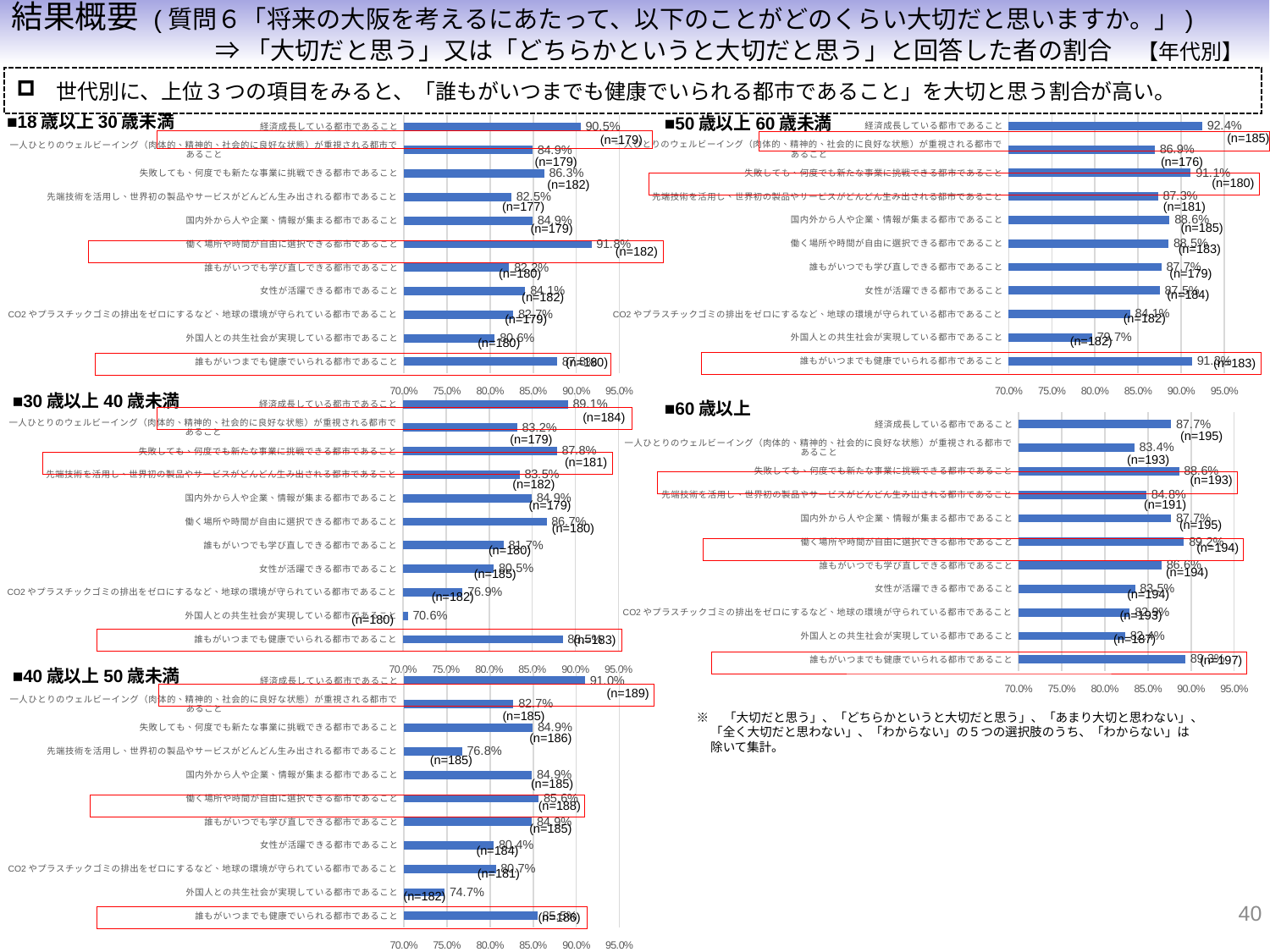

結果概要 (質問６「将来の大阪を考えるにあたって、以下のことがどのくらい大切だと思いますか。」)
　　　　　　　 　⇒ 「大切だと思う」又は「どちらかというと大切だと思う」と回答した者の割合　【年代別】
世代別に、上位３つの項目をみると、「誰もがいつまでも健康でいられる都市であること」を大切と思う割合が高い。
■18歳以上30歳未満
■50歳以上60歳未満

### Chart

| Category | D列/G列 |
|---|---|
| 経済成長している都市であること | 0.9243243243243243 |
| 一人ひとりのウェルビーイング（肉体的、精神的、社会的に良好な状態）が重視される都市であること | 0.8693181818181818 |
| 失敗しても、何度でも新たな事業に挑戦できる都市であること | 0.9111111111111111 |
| 先端技術を活用し、世界初の製品やサービスがどんどん生み出される都市であること | 0.8729281767955801 |
| 国内外から人や企業、情報が集まる都市であること | 0.8864864864864865 |
| 働く場所や時間が自由に選択できる都市であること | 0.8852459016393442 |
| 誰もがいつでも学び直しできる都市であること | 0.8770949720670391 |
| 女性が活躍できる都市であること | 0.875 |
| CO2やプラスチックゴミの排出をゼロにするなど、地球の環境が守られている都市であること | 0.8406593406593407 |
| 外国人との共生社会が実現している都市であること | 0.7967032967032966 |
| 誰もがいつまでも健康でいられる都市であること | 0.912568306010929 |

### Chart

| Category | D列/G列 |
|---|---|
| 経済成長している都市であること | 0.9050279329608939 |
| 一人ひとりのウェルビーイング（肉体的、精神的、社会的に良好な状態）が重視される都市であること | 0.8491620111731844 |
| 失敗しても、何度でも新たな事業に挑戦できる都市であること | 0.8626373626373627 |
| 先端技術を活用し、世界初の製品やサービスがどんどん生み出される都市であること | 0.8248587570621468 |
| 国内外から人や企業、情報が集まる都市であること | 0.8491620111731844 |
| 働く場所や時間が自由に選択できる都市であること | 0.9175824175824175 |
| 誰もがいつでも学び直しできる都市であること | 0.8222222222222222 |
| 女性が活躍できる都市であること | 0.8406593406593407 |
| CO2やプラスチックゴミの排出をゼロにするなど、地球の環境が守られている都市であること | 0.8268156424581006 |
| 外国人との共生社会が実現している都市であること | 0.8055555555555556 |
| 誰もがいつまでも健康でいられる都市であること | 0.8777777777777778 |
(n=185)
(n=179)

(n=176)
(n=179)
(n=180)
(n=182)

(n=181)
(n=177)
(n=185)
(n=179)
(n=183)
(n=182)

(n=180)
(n=179)
(n=184)
(n=182)
(n=182)
(n=179)
(n=182)
(n=180)
(n=180)
(n=183)

■30歳以上40歳未満

### Chart

| Category | D列/G列 |
|---|---|
| 経済成長している都市であること | 0.8913043478260869 |
| 一人ひとりのウェルビーイング（肉体的、精神的、社会的に良好な状態）が重視される都市であること | 0.8324022346368715 |
| 失敗しても、何度でも新たな事業に挑戦できる都市であること | 0.8784530386740331 |
| 先端技術を活用し、世界初の製品やサービスがどんどん生み出される都市であること | 0.8351648351648352 |
| 国内外から人や企業、情報が集まる都市であること | 0.8491620111731844 |
| 働く場所や時間が自由に選択できる都市であること | 0.8666666666666667 |
| 誰もがいつでも学び直しできる都市であること | 0.8166666666666667 |
| 女性が活躍できる都市であること | 0.8054054054054054 |
| CO2やプラスチックゴミの排出をゼロにするなど、地球の環境が守られている都市であること | 0.7692307692307693 |
| 外国人との共生社会が実現している都市であること | 0.7055555555555556 |
| 誰もがいつまでも健康でいられる都市であること | 0.8852459016393442 |
■60歳以上
(n=184)

### Chart

| Category | D列/G列 |
|---|---|
| 経済成長している都市であること | 0.8769230769230769 |
| 一人ひとりのウェルビーイング（肉体的、精神的、社会的に良好な状態）が重視される都市であること | 0.8341968911917098 |
| 失敗しても、何度でも新たな事業に挑戦できる都市であること | 0.8860103626943006 |
| 先端技術を活用し、世界初の製品やサービスがどんどん生み出される都市であること | 0.8481675392670157 |
| 国内外から人や企業、情報が集まる都市であること | 0.8769230769230769 |
| 働く場所や時間が自由に選択できる都市であること | 0.8917525773195877 |
| 誰もがいつでも学び直しできる都市であること | 0.865979381443299 |
| 女性が活躍できる都市であること | 0.8350515463917526 |
| CO2やプラスチックゴミの排出をゼロにするなど、地球の環境が守られている都市であること | 0.8290155440414507 |
| 外国人との共生社会が実現している都市であること | 0.8235294117647058 |
| 誰もがいつまでも健康でいられる都市であること | 0.8934010152284264 |
(n=195)
(n=179)
(n=193)
(n=181)

(n=193)
(n=182)

(n=191)
(n=179)
(n=195)
(n=180)
(n=194)
(n=180)

(n=194)
(n=185)
(n=194)
(n=182)
(n=193)
(n=180)
(n=187)
(n=183)

(n=197)

■40歳以上50歳未満

### Chart

| Category | D列/G列 |
|---|---|
| 経済成長している都市であること | 0.91005291005291 |
| 一人ひとりのウェルビーイング（肉体的、精神的、社会的に良好な状態）が重視される都市であること | 0.827027027027027 |
| 失敗しても、何度でも新たな事業に挑戦できる都市であること | 0.8494623655913979 |
| 先端技術を活用し、世界初の製品やサービスがどんどん生み出される都市であること | 0.7675675675675676 |
| 国内外から人や企業、情報が集まる都市であること | 0.8486486486486486 |
| 働く場所や時間が自由に選択できる都市であること | 0.8563829787234043 |
| 誰もがいつでも学び直しできる都市であること | 0.8486486486486486 |
| 女性が活躍できる都市であること | 0.8043478260869565 |
| CO2やプラスチックゴミの排出をゼロにするなど、地球の環境が守られている都市であること | 0.8066298342541437 |
| 外国人との共生社会が実現している都市であること | 0.7472527472527473 |
| 誰もがいつまでも健康でいられる都市であること | 0.8548387096774194 |
(n=189)

(n=185)
※　「大切だと思う」、「どちらかというと大切だと思う」、「あまり大切と思わない」、
    「全く大切だと思わない」、「わからない」の５つの選択肢のうち、「わからない」は
    除いて集計。
(n=186)
(n=185)
(n=185)
(n=188)

(n=185)
(n=184)
(n=181)
(n=182)
40
(n=186)